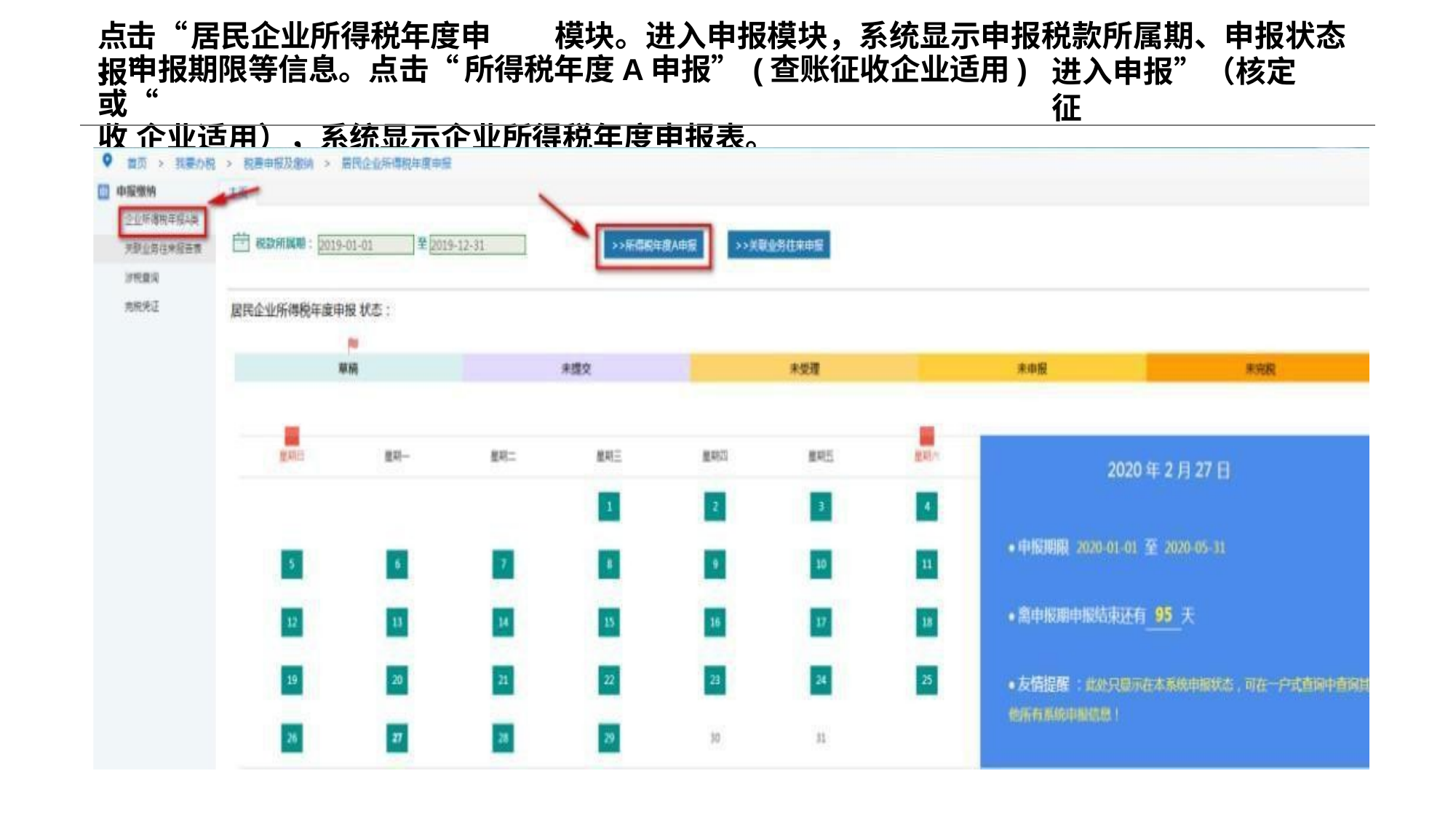

点击“	居民企业所得税年度申报”
模块。进入申报模块，系统显示申报税款所属期、申报状态
、申报期限等信息。点击“	所得税年度A申报”	(查账征收企业适用)或“
收 企业适用），系统显示企业所得税年度申报表。
进入申报”	（核定征